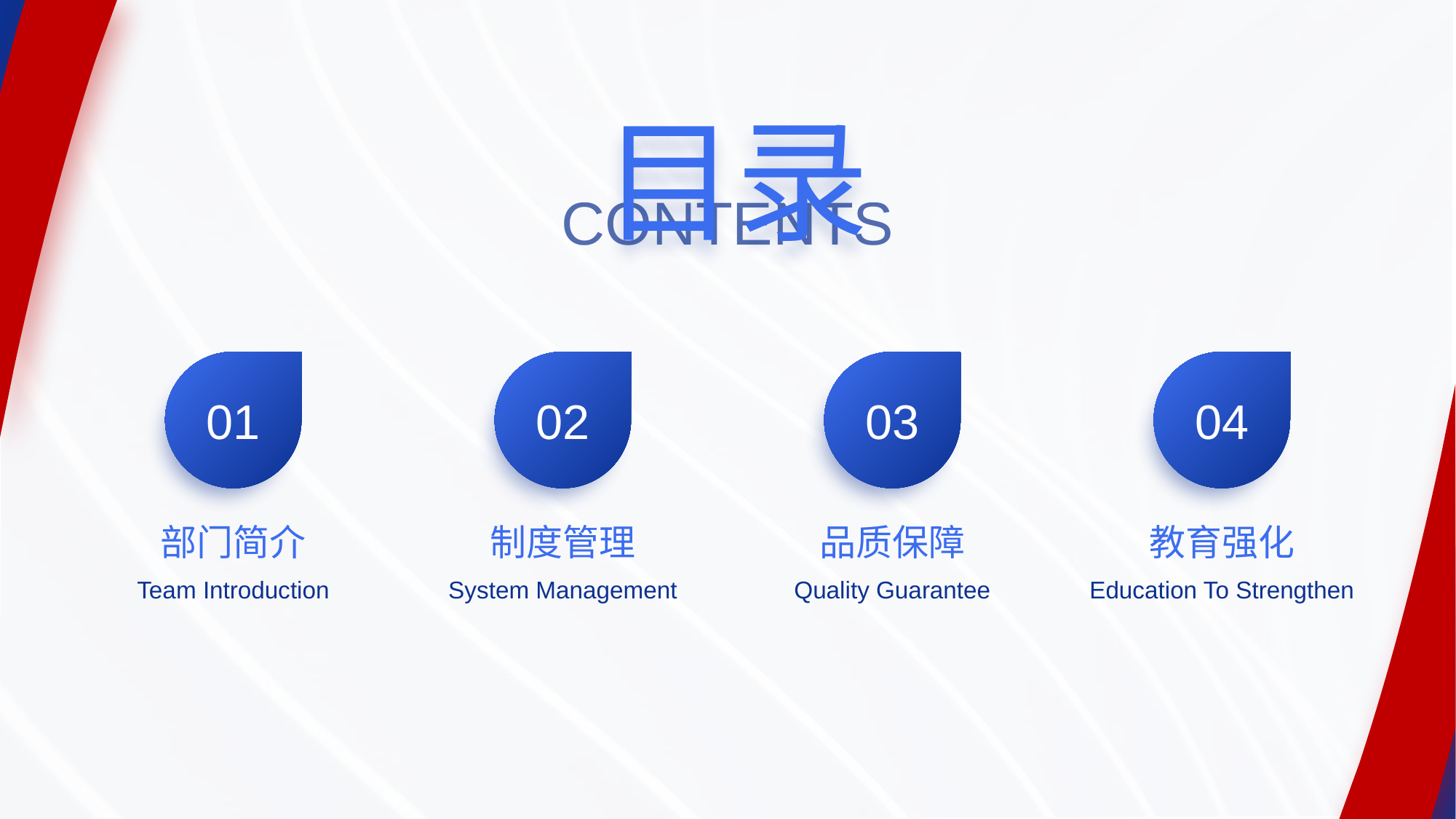

01
02
03
04
部门简介
制度管理
品质保障
教育强化
Team Introduction
System Management
Quality Guarantee
Education To Strengthen